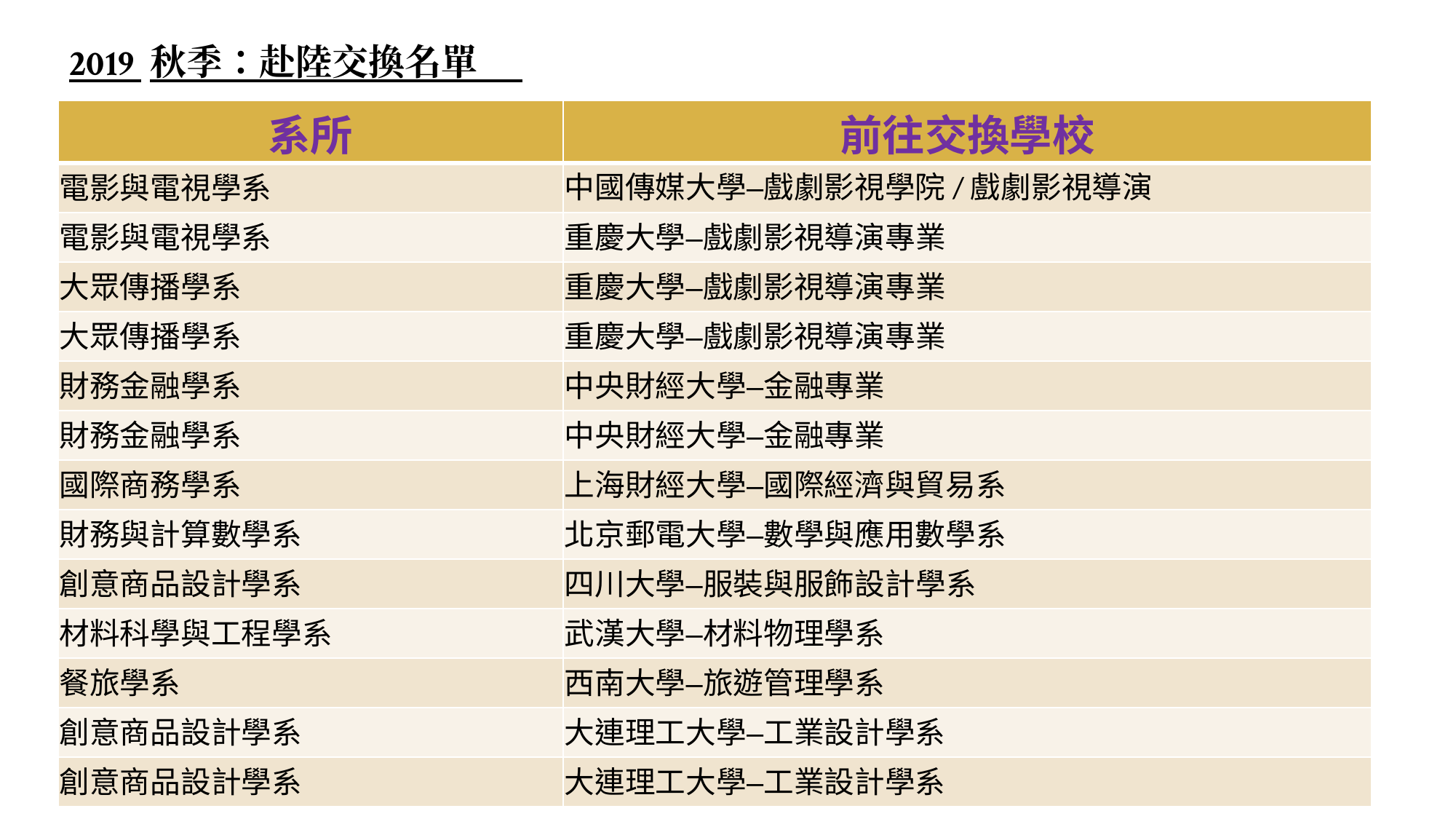

2019 秋季：赴陸交換名單
| 系所 | 前往交換學校 |
| --- | --- |
| 電影與電視學系 | 中國傳媒大學–戲劇影視學院/戲劇影視導演 |
| 電影與電視學系 | 重慶大學–戲劇影視導演專業 |
| 大眾傳播學系 | 重慶大學–戲劇影視導演專業 |
| 大眾傳播學系 | 重慶大學–戲劇影視導演專業 |
| 財務金融學系 | 中央財經大學–金融專業 |
| 財務金融學系 | 中央財經大學–金融專業 |
| 國際商務學系 | 上海財經大學–國際經濟與貿易系 |
| 財務與計算數學系 | 北京郵電大學–數學與應用數學系 |
| 創意商品設計學系 | 四川大學–服裝與服飾設計學系 |
| 材料科學與工程學系 | 武漢大學–材料物理學系 |
| 餐旅學系 | 西南大學–旅遊管理學系 |
| 創意商品設計學系 | 大連理工大學–工業設計學系 |
| 創意商品設計學系 | 大連理工大學–工業設計學系 |
30